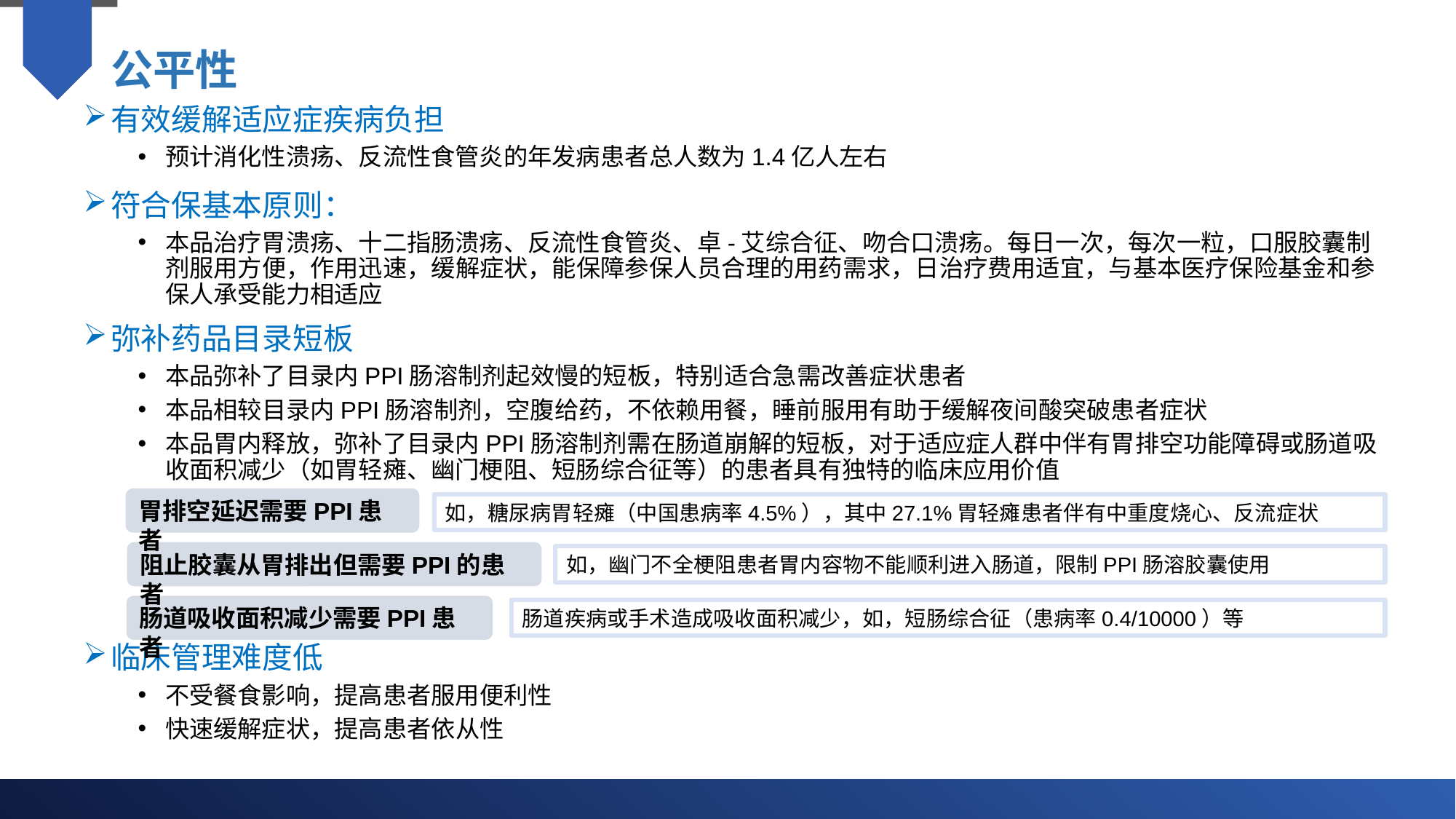

公平性
有效缓解适应症疾病负担
预计消化性溃疡、反流性食管炎的年发病患者总人数为1.4亿人左右
符合保基本原则：
本品治疗胃溃疡、十二指肠溃疡、反流性食管炎、卓-艾综合征、吻合口溃疡。每日一次，每次一粒，⼝服胶囊制剂服⽤⽅便，作用迅速，缓解症状，能保障参保⼈员合理的⽤药需求，⽇治疗费⽤适宜，与基本医疗保险基⾦和参保⼈承受能⼒相适应
弥补药品目录短板
本品弥补了目录内PPI肠溶制剂起效慢的短板，特别适合急需改善症状患者
本品相较目录内PPI肠溶制剂，空腹给药，不依赖用餐，睡前服用有助于缓解夜间酸突破患者症状
本品胃内释放，弥补了目录内PPI肠溶制剂需在肠道崩解的短板，对于适应症人群中伴有胃排空功能障碍或肠道吸收面积减少（如胃轻瘫、幽门梗阻、短肠综合征等）的患者具有独特的临床应用价值

临床管理难度低
不受餐食影响，提高患者服用便利性
快速缓解症状，提高患者依从性
胃排空延迟需要PPI患者
如，糖尿病胃轻瘫（中国患病率4.5%），其中27.1%胃轻瘫患者伴有中重度烧心、反流症状
阻止胶囊从胃排出但需要PPI的患者
如，幽门不全梗阻患者胃内容物不能顺利进入肠道，限制PPI肠溶胶囊使用
肠道吸收面积减少需要PPI患者
肠道疾病或手术造成吸收面积减少，如，短肠综合征（患病率0.4/10000）等